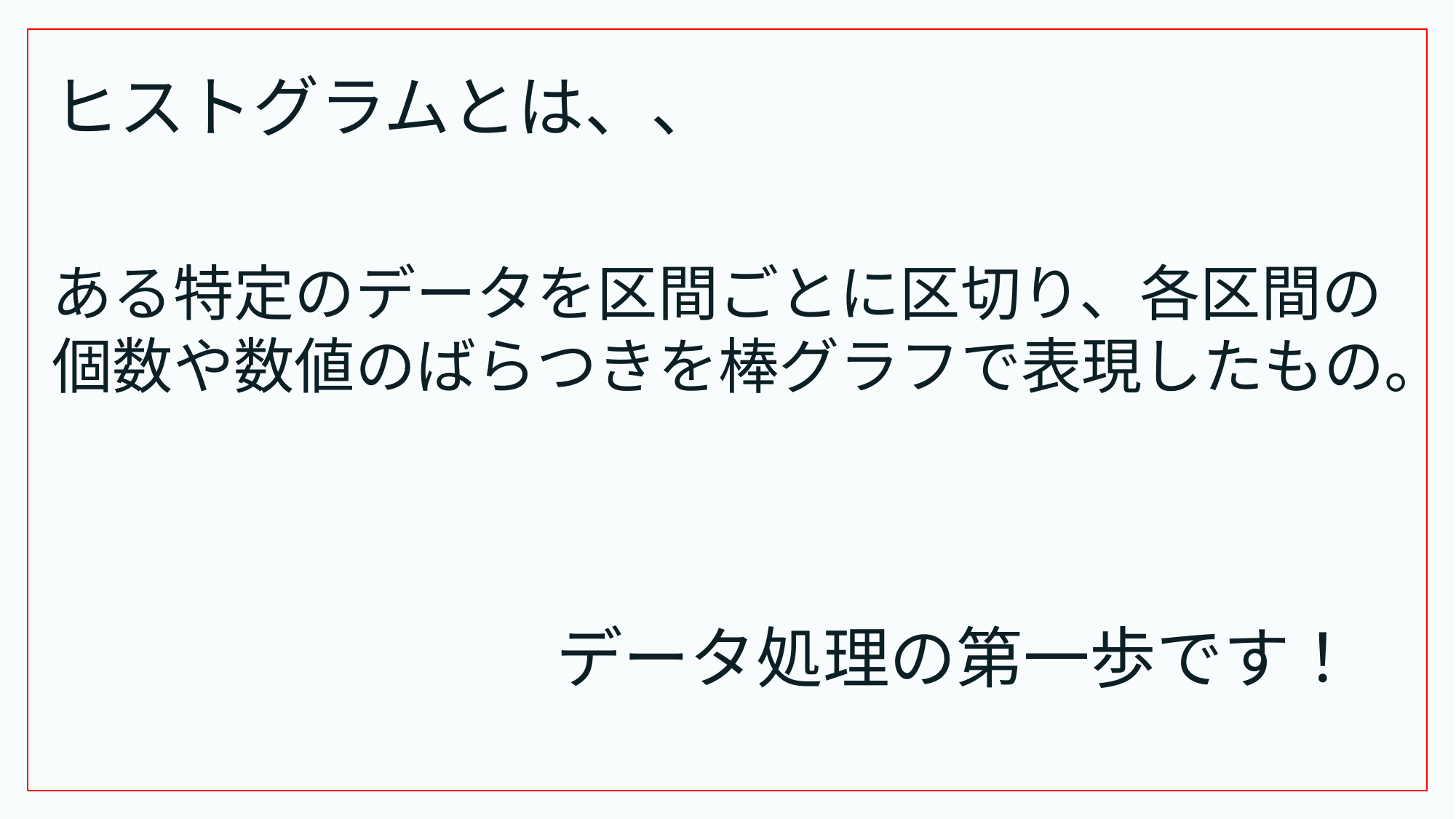

# ヒストグラムとは、、
ある特定のデータを区間ごとに区切り、各区間の個数や数値のばらつきを棒グラフで表現したもの。
データ処理の第一歩です！